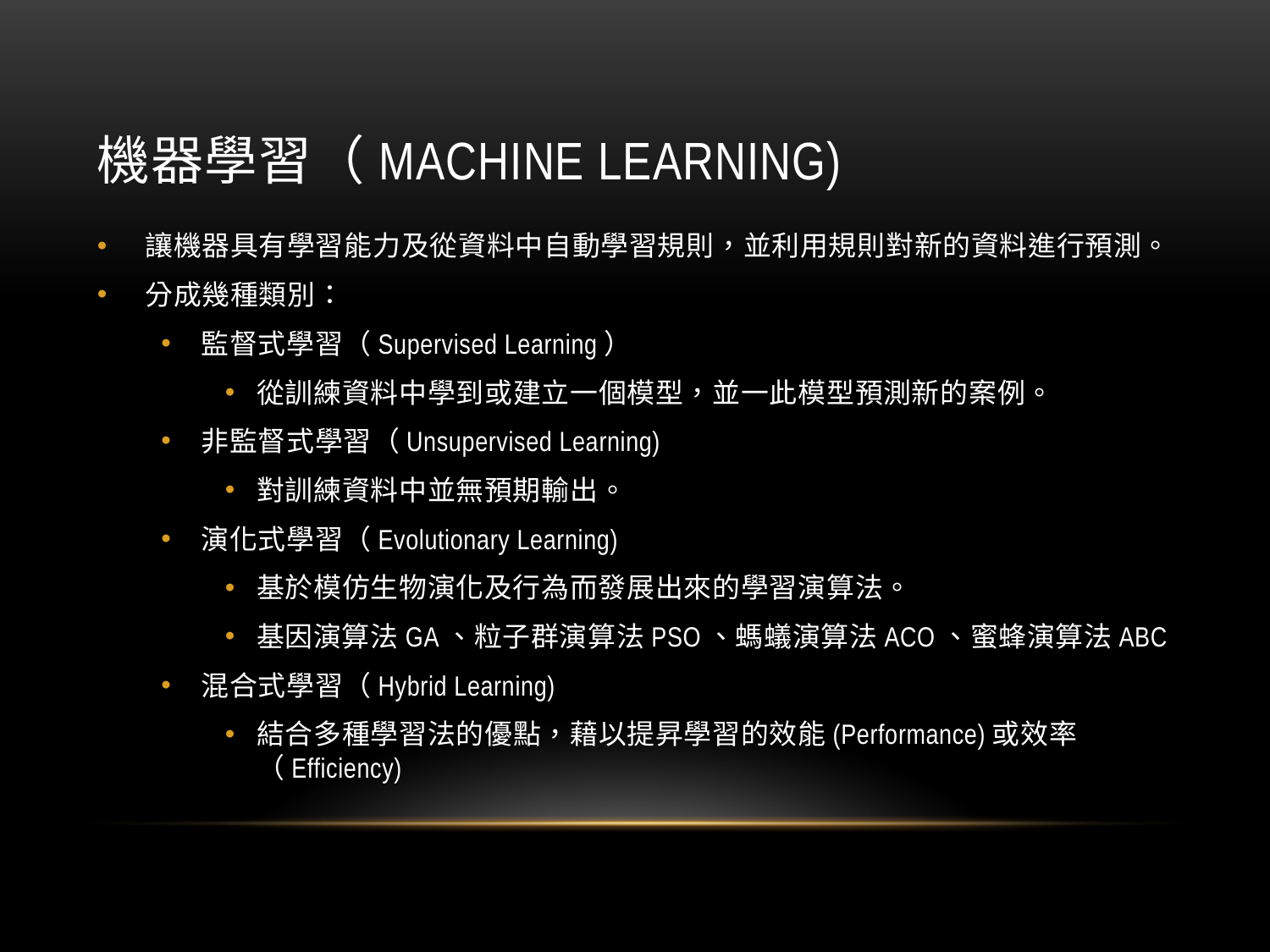

# 機器學習（Machine Learning)
讓機器具有學習能力及從資料中自動學習規則，並利用規則對新的資料進行預測。
分成幾種類別：
監督式學習（Supervised Learning）
從訓練資料中學到或建立一個模型，並一此模型預測新的案例。
非監督式學習（Unsupervised Learning)
對訓練資料中並無預期輸出。
演化式學習（Evolutionary Learning)
基於模仿生物演化及行為而發展出來的學習演算法。
基因演算法GA、粒子群演算法PSO、螞蟻演算法ACO、蜜蜂演算法ABC
混合式學習（Hybrid Learning)
結合多種學習法的優點，藉以提昇學習的效能(Performance)或效率（Efficiency)